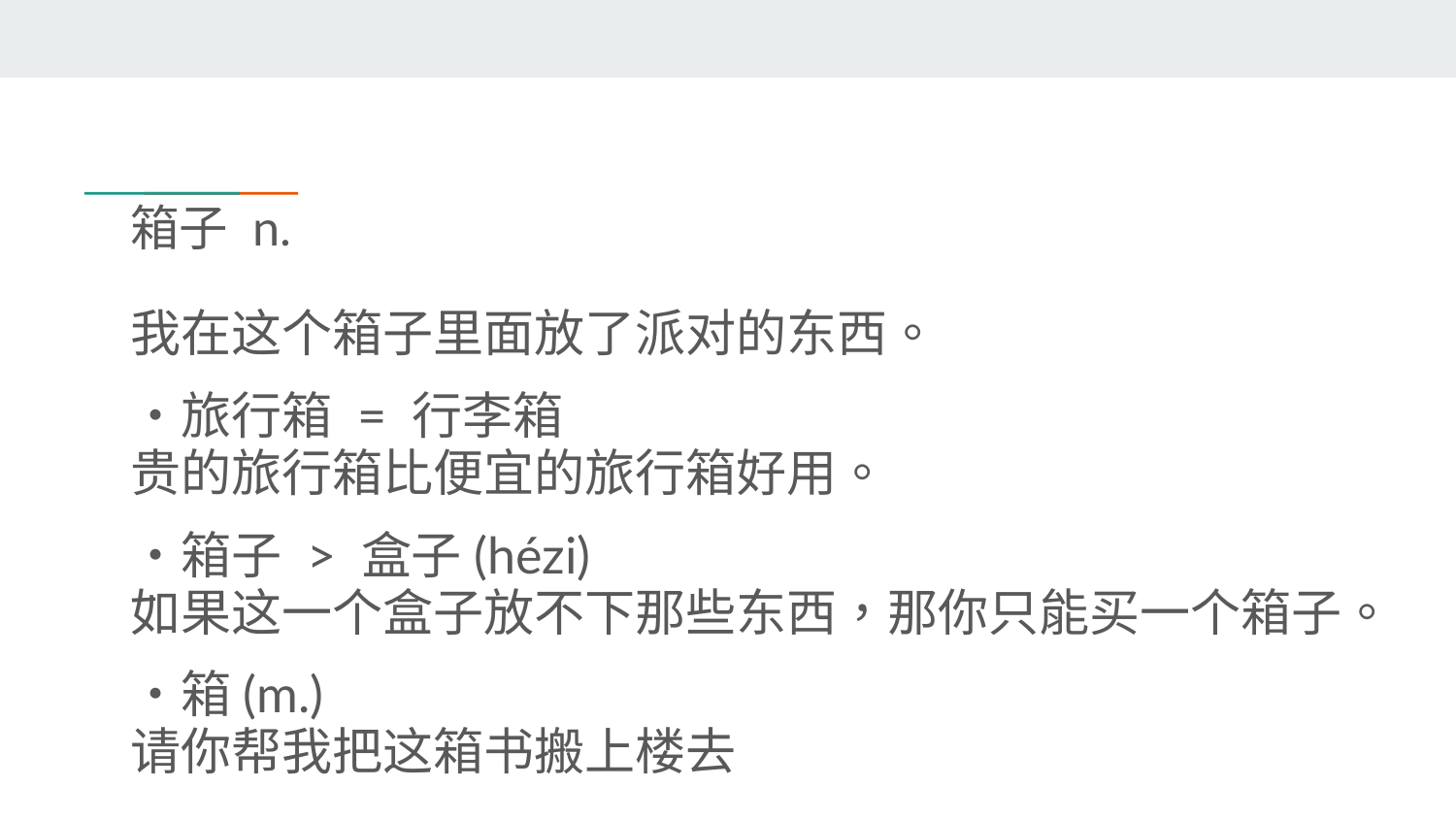

# 箱子 n.

我在这个箱子里面放了派对的东西。
・旅行箱 = 行李箱
贵的旅行箱比便宜的旅行箱好用。
・箱子 > 盒子(hézi)
如果这一个盒子放不下那些东西，那你只能买一个箱子。
・箱(m.)
请你帮我把这箱书搬上楼去